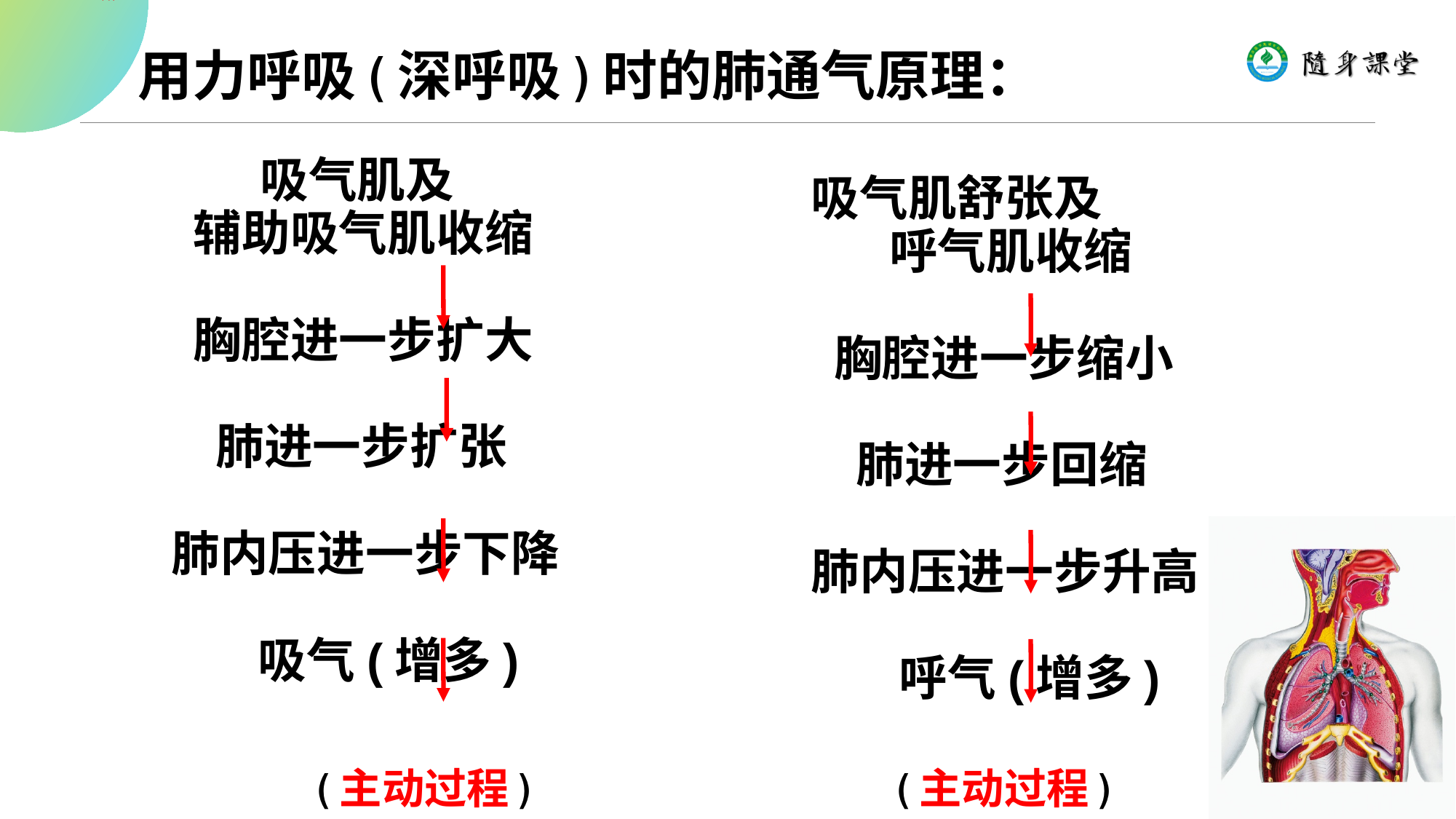

用力呼吸(深呼吸)时的肺通气原理：

吸气肌舒张及
      呼气肌收缩

 胸腔进一步缩小

   肺进一步回缩

肺内压进一步升高

       呼气(增多)

           吸气肌及
     辅助吸气肌收缩

     胸腔进一步扩大

       肺进一步扩张

   肺内压进一步下降

           吸气(增多)

(主动过程)
(主动过程)